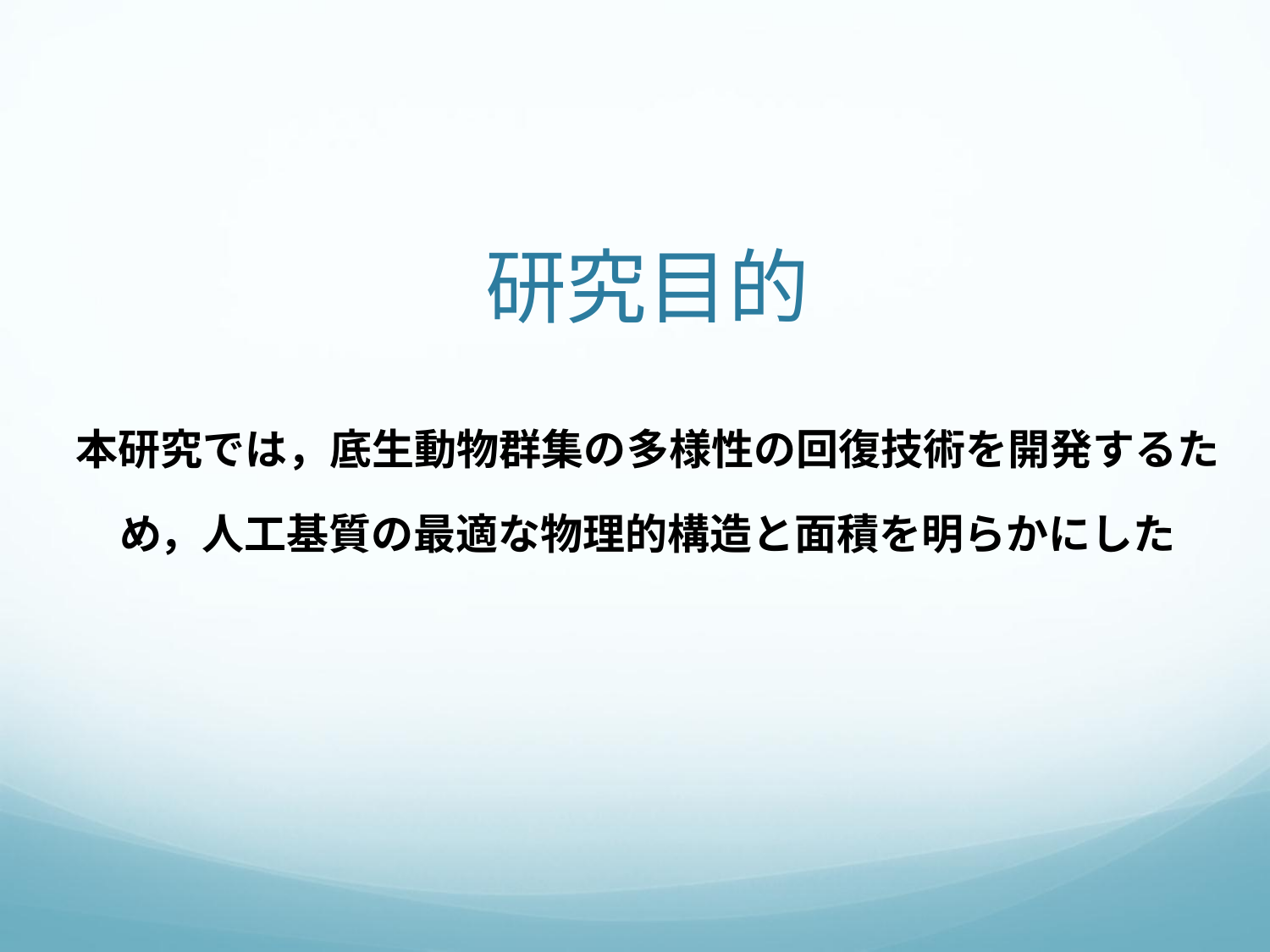

# 研究目的
本研究では，底生動物群集の多様性の回復技術を開発するため，人工基質の最適な物理的構造と面積を明らかにした